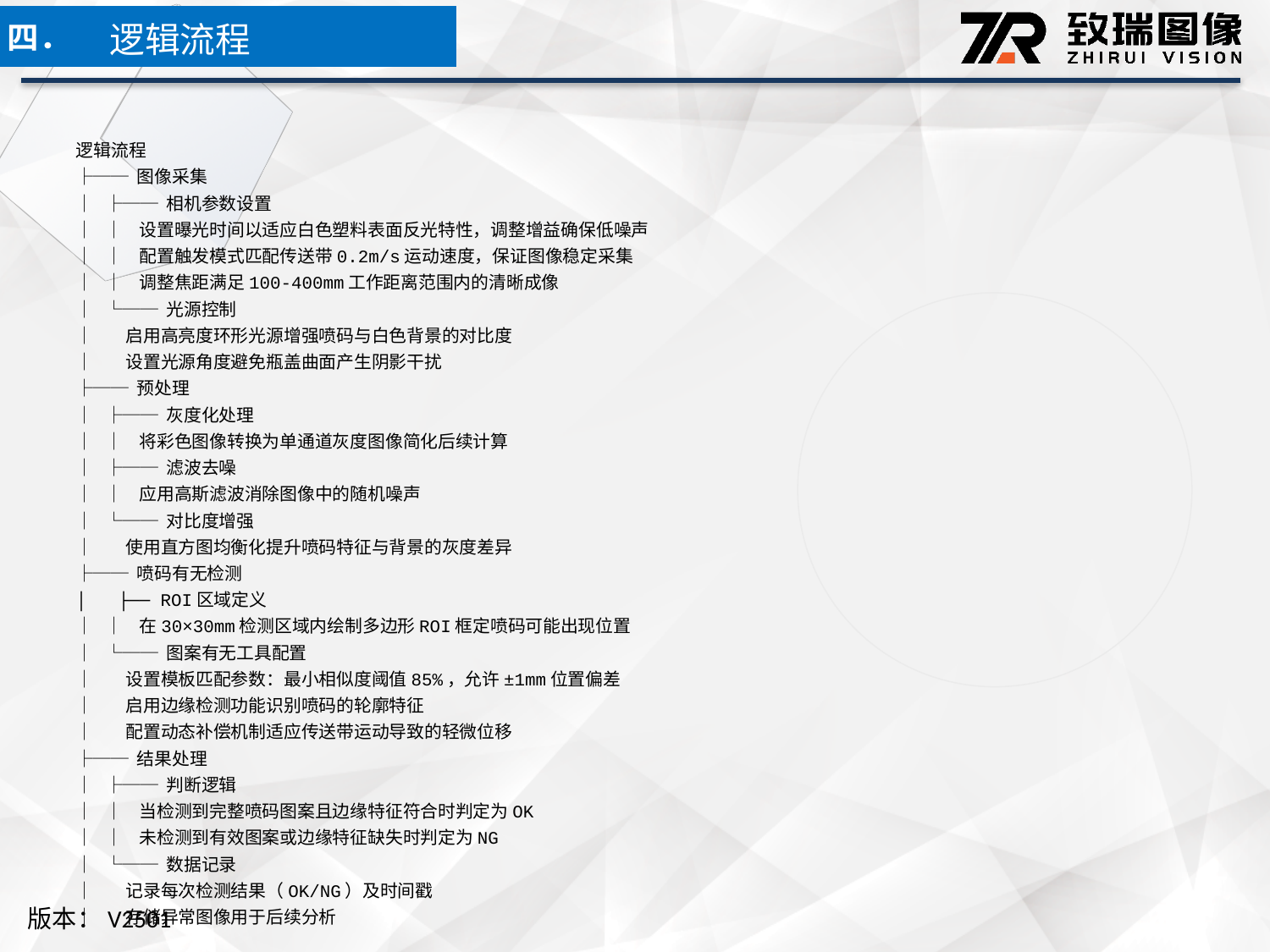

逻辑流程
四．

逻辑流程
├── 图像采集
│   ├── 相机参数设置
│   │   设置曝光时间以适应白色塑料表面反光特性，调整增益确保低噪声
│   │   配置触发模式匹配传送带0.2m/s运动速度，保证图像稳定采集
│   │   调整焦距满足100-400mm工作距离范围内的清晰成像
│   └── 光源控制
│       启用高亮度环形光源增强喷码与白色背景的对比度
│       设置光源角度避免瓶盖曲面产生阴影干扰
├── 预处理
│   ├── 灰度化处理
│   │   将彩色图像转换为单通道灰度图像简化后续计算
│   ├── 滤波去噪
│   │   应用高斯滤波消除图像中的随机噪声
│   └── 对比度增强
│       使用直方图均衡化提升喷码特征与背景的灰度差异
├── 喷码有无检测
│   ├── ROI区域定义
│   │   在30×30mm检测区域内绘制多边形ROI框定喷码可能出现位置
│   └── 图案有无工具配置
│       设置模板匹配参数：最小相似度阈值85%，允许±1mm位置偏差
│       启用边缘检测功能识别喷码的轮廓特征
│       配置动态补偿机制适应传送带运动导致的轻微位移
├── 结果处理
│   ├── 判断逻辑
│   │   当检测到完整喷码图案且边缘特征符合时判定为OK
│   │   未检测到有效图案或边缘特征缺失时判定为NG
│   └── 数据记录
│       记录每次检测结果（OK/NG）及时间戳
│       存储异常图像用于后续分析